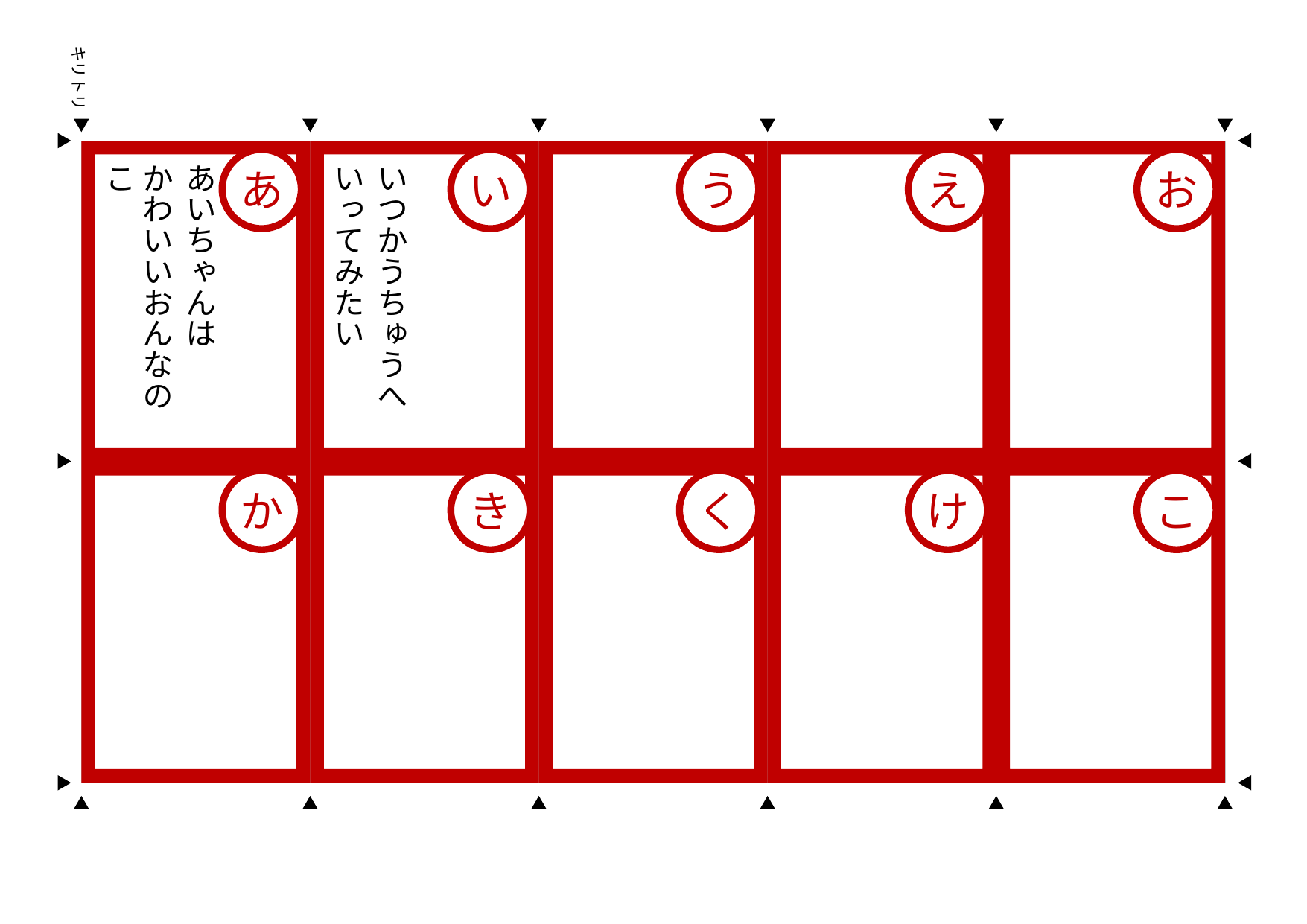

あ
い
う
え
お
あいちゃんは
かわいいおんなのこ
いつかうちゅうへ
いってみたい

か
き
く
け
こ